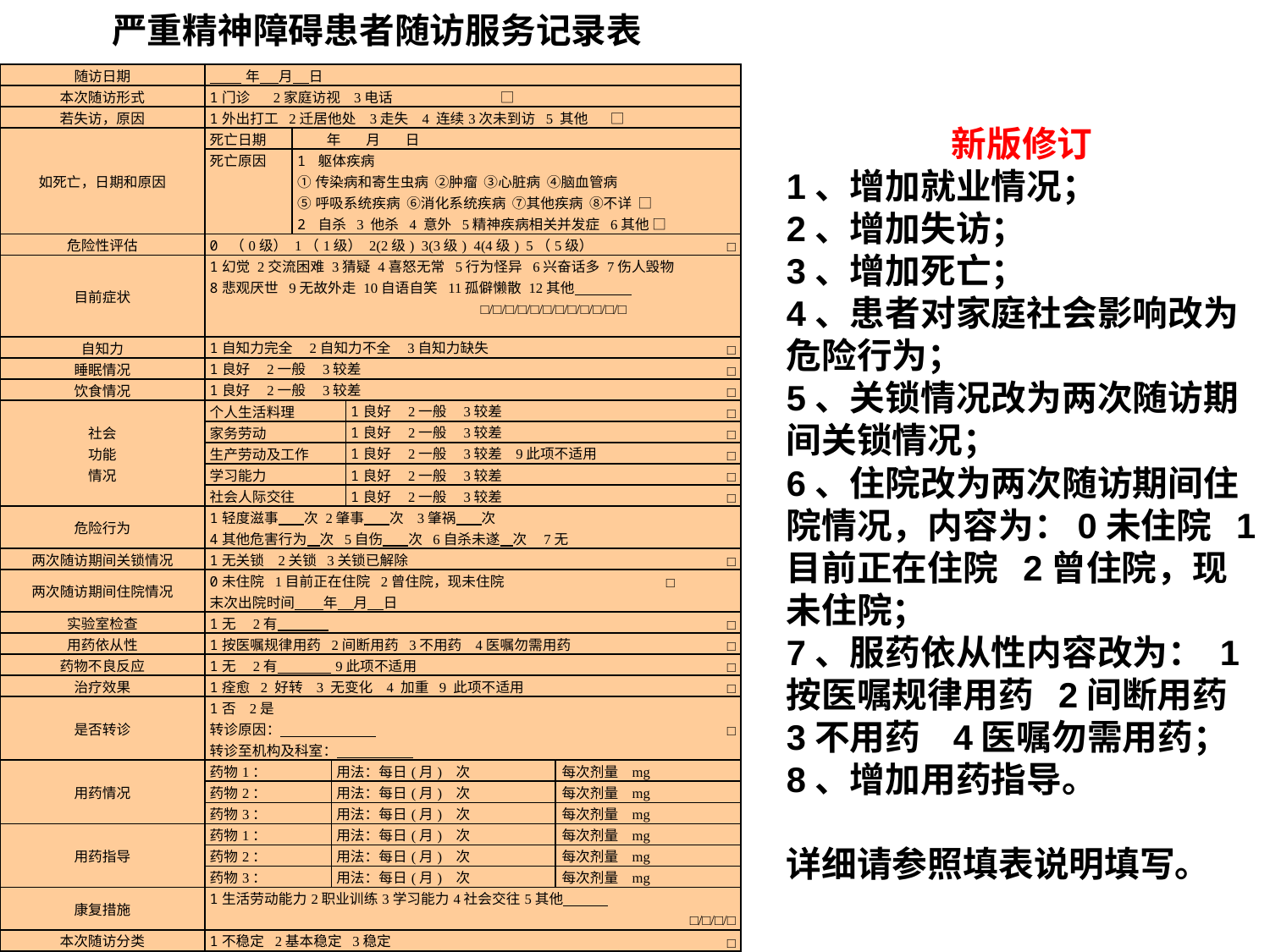

严重精神障碍患者随访服务记录表
| 随访日期 | 年 月 日 |  |  |  |  |  |  |  |  |
| --- | --- | --- | --- | --- | --- | --- | --- | --- | --- |
| 本次随访形式 | 1门诊 2家庭访视 3电话 □ |  |  |  |  |  |  |  |  |
| 若失访，原因 | 1外出打工 2迁居他处 3走失 4 连续3次未到访 5 其他 □ |  |  |  |  |  |  |  |  |
| 如死亡，日期和原因 | 死亡日期 | 年 月 日 |  |  |  |  |  |  |  |
|  | 死亡原因 | 1 躯体疾病 ①传染病和寄生虫病 ②肿瘤 ③心脏病 ④脑血管病 ⑤呼吸系统疾病 ⑥消化系统疾病 ⑦其他疾病 ⑧不详 □ 2 自杀 3 他杀 4 意外 5精神疾病相关并发症 6其他 □ |  |  |  |  |  |  |  |
| 危险性评估 | 0 （0级） 1（1级） 2(2级) 3(3级) 4(4级) 5（5级） |  |  |  |  |  |  |  | □ |
| 目前症状 | 1幻觉 2交流困难 3猜疑 4喜怒无常 5行为怪异 6兴奋话多 7伤人毁物 8悲观厌世 9无故外走 10自语自笑 11孤僻懒散 12其他 □/□/□/□/□/□/□/□/□/□/□/□ |  |  |  |  |  |  |  |  |
| 自知力 | 1自知力完全 2自知力不全 3自知力缺失 |  |  |  |  |  |  |  | □ |
| 睡眠情况 | 1良好 2一般 3较差 |  |  |  |  |  |  |  | □ |
| 饮食情况 | 1良好 2一般 3较差 |  |  |  |  |  |  |  | □ |
| 社会 功能 情况 | 个人生活料理 |  |  | 1良好 2一般 3较差 |  |  |  |  | □ |
|  | 家务劳动 |  |  | 1良好 2一般 3较差 |  |  |  |  | □ |
|  | 生产劳动及工作 |  |  | 1良好 2一般 3较差 9此项不适用 |  |  |  |  | □ |
|  | 学习能力 |  |  | 1良好 2一般 3较差 |  |  |  |  | □ |
|  | 社会人际交往 |  |  | 1良好 2一般 3较差 |  |  |  |  | □ |
| 危险行为 | 1轻度滋事 次 2肇事 次 3肇祸 次 4其他危害行为 次 5自伤 次 6自杀未遂 次 7无 |  |  |  |  |  |  |  |  |
| 两次随访期间关锁情况 | 1无关锁 2关锁 3关锁已解除 |  |  |  |  |  |  |  | □ |
| 两次随访期间住院情况 | 0未住院 1目前正在住院 2曾住院，现未住院 末次出院时间 年 月 日 |  |  |  |  |  |  |  | □ |
| 实验室检查 | 1无 2有 |  |  |  |  |  |  |  | □ |
| 用药依从性 | 1按医嘱规律用药 2间断用药 3不用药 4医嘱勿需用药 |  |  |  |  |  |  |  | □ |
| 药物不良反应 | 1无 2有 9此项不适用 |  |  |  |  |  |  |  | □ |
| 治疗效果 | 1痊愈 2 好转 3 无变化 4 加重 9 此项不适用 |  |  |  |  |  |  |  | □ |
| 是否转诊 | 1否 2是 转诊原因： 转诊至机构及科室： |  |  |  |  |  |  |  | □ |
| 用药情况 | 药物1： |  | 用法：每日(月) 次 |  |  | 每次剂量 mg |  |  |  |
|  | 药物2： |  | 用法：每日(月) 次 |  |  | 每次剂量 mg |  |  |  |
|  | 药物3： |  | 用法：每日(月) 次 |  |  | 每次剂量 mg |  |  |  |
| 用药指导 | 药物1： |  | 用法：每日(月) 次 |  |  | 每次剂量 mg |  |  |  |
|  | 药物2： |  | 用法：每日(月) 次 |  |  | 每次剂量 mg |  |  |  |
|  | 药物3： |  | 用法：每日(月) 次 |  |  | 每次剂量 mg |  |  |  |
| 康复措施 | 1生活劳动能力2职业训练3学习能力4社会交往5其他 |  |  |  |  |  |  |  |  |
|  | □/□/□/□ |  |  |  |  |  |  |  |  |
| 本次随访分类 | 1不稳定 2基本稳定 3稳定 |  |  |  |  |  |  | □ |  |
| 下次随访日期 | 年 月 日 |  |  |  | 随访医生签名 |  |  |  |  |

新版修订
1、增加就业情况；
2、增加失访；
3、增加死亡；
4、患者对家庭社会影响改为危险行为；
5、关锁情况改为两次随访期间关锁情况；
6、住院改为两次随访期间住院情况，内容为：0未住院  1目前正在住院  2曾住院，现未住院；
7、服药依从性内容改为： 1按医嘱规律用药  2间断用药  3不用药   4医嘱勿需用药；
8、增加用药指导。

详细请参照填表说明填写。